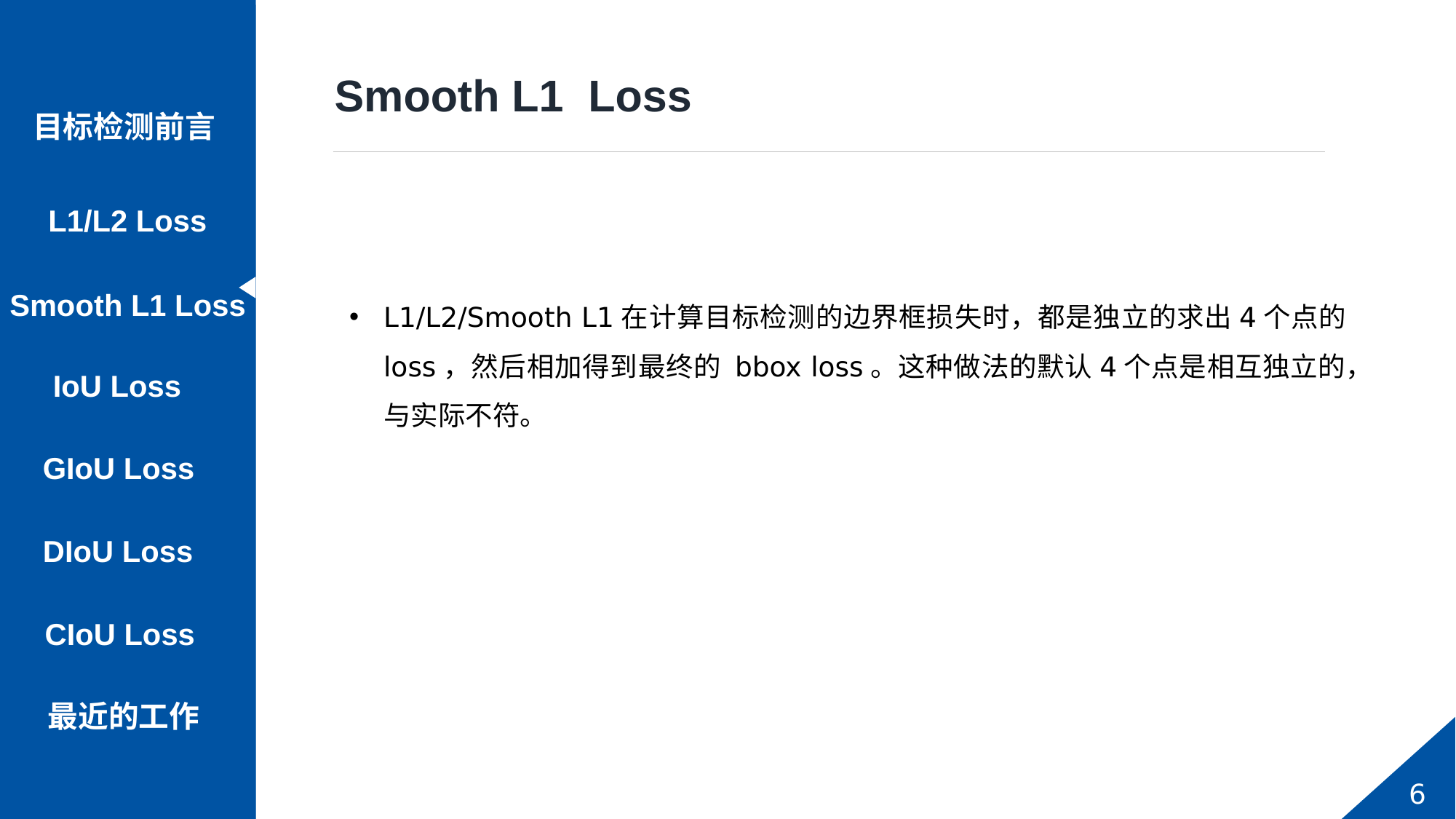

研究背景

PPT模板下载：www.1ppt.com/moban/     行业PPT模板：www.1ppt.com/hangye/
节日PPT模板：www.1ppt.com/jieri/           PPT素材下载：www.1ppt.com/sucai/
PPT背景图片：www.1ppt.com/beijing/      PPT图表下载：www.1ppt.com/tubiao/
优秀PPT下载：www.1ppt.com/xiazai/        PPT教程： www.1ppt.com/powerpoint/
Word教程： www.1ppt.com/word/              Excel教程：www.1ppt.com/excel/
资料下载：www.1ppt.com/ziliao/                PPT课件下载：www.1ppt.com/kejian/
范文下载：www.1ppt.com/fanwen/             试卷下载：www.1ppt.com/shiti/
教案下载：www.1ppt.com/jiaoan/        PPT论坛：www.1ppt.cn

国内外研究现状

研究思路
研究内容

创新点

L1/L2 Loss
PPT模板下载：www.1ppt.com/moban/     行业PPT模板：www.1ppt.com/hangye/
节日PPT模板：www.1ppt.com/jieri/           PPT素材下载：www.1ppt.com/sucai/
PPT背景图片：www.1ppt.com/beijing/      PPT图表下载：www.1ppt.com/tubiao/
优秀PPT下载：www.1ppt.com/xiazai/        PPT教程： www.1ppt.com/powerpoint/
Word教程： www.1ppt.com/word/              Excel教程：www.1ppt.com/excel/
资料下载：www.1ppt.com/ziliao/                PPT课件下载：www.1ppt.com/kejian/
范文下载：www.1ppt.com/fanwen/             试卷下载：www.1ppt.com/shiti/
教案下载：www.1ppt.com/jiaoan/        PPT论坛：www.1ppt.cn

Smooth L1 Loss
Smooth L1  Loss
目标检测前言
L1/L2/Smooth L1在计算目标检测的边界框损失时，都是独立的求出4个点的 loss，然后相加得到最终的 bbox loss。这种做法的默认4个点是相互独立的，与实际不符。

IoU Loss
GIoU Loss
DIoU Loss
CIoU Loss
最近的工作
6